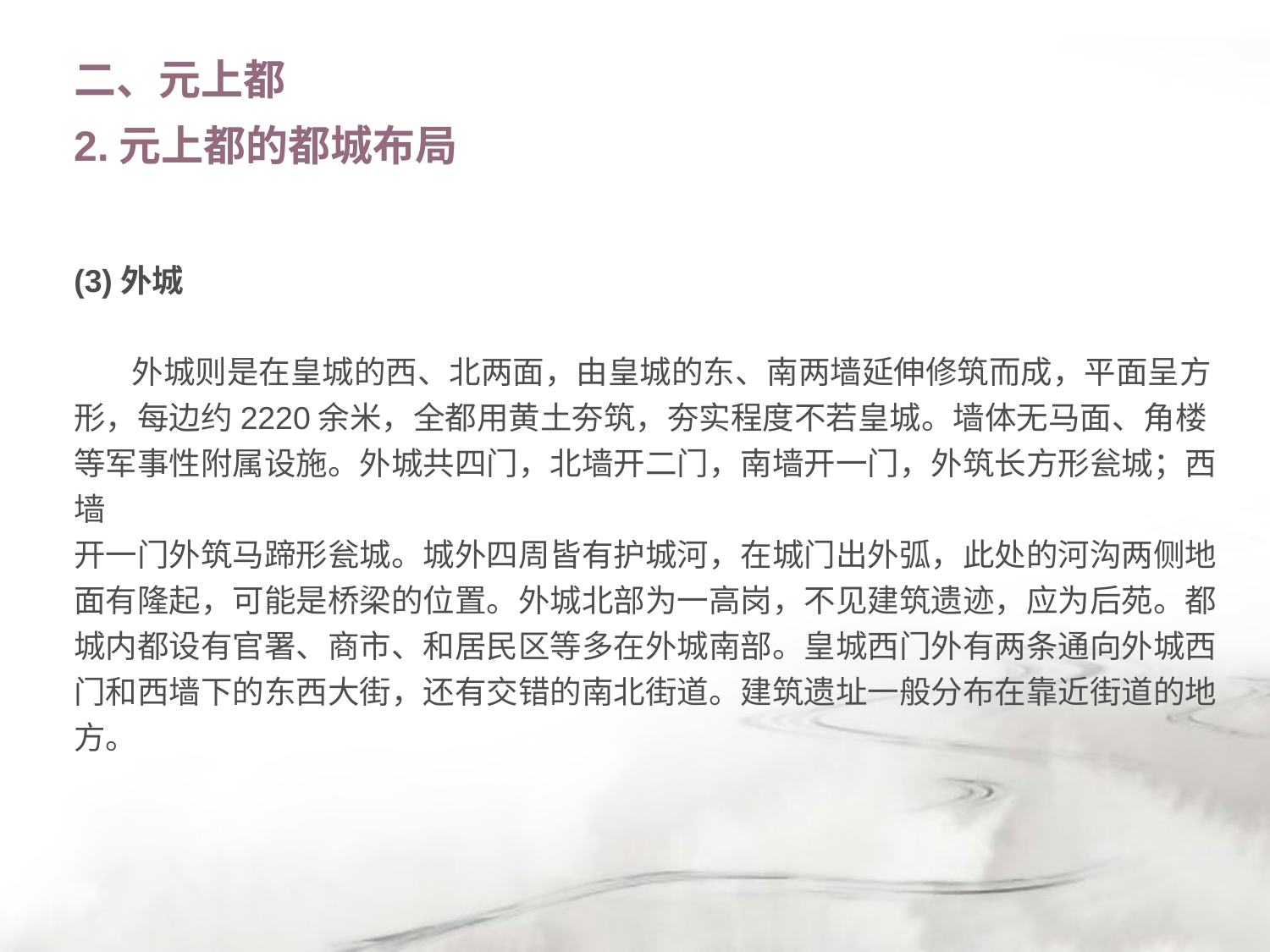

二、元上都
2.元上都的都城布局
(3)外城

       外城则是在皇城的西、北两面，由皇城的东、南两墙延伸修筑而成，平面呈方形，每边约2220余米，全都用黄土夯筑，夯实程度不若皇城。墙体无马面、角楼等军事性附属设施。外城共四门，北墙开二门，南墙开一门，外筑长方形瓮城；西墙
开一门外筑马蹄形瓮城。城外四周皆有护城河，在城门出外弧，此处的河沟两侧地面有隆起，可能是桥梁的位置。外城北部为一高岗，不见建筑遗迹，应为后苑。都城内都设有官署、商市、和居民区等多在外城南部。皇城西门外有两条通向外城西门和西墙下的东西大街，还有交错的南北街道。建筑遗址一般分布在靠近街道的地方。